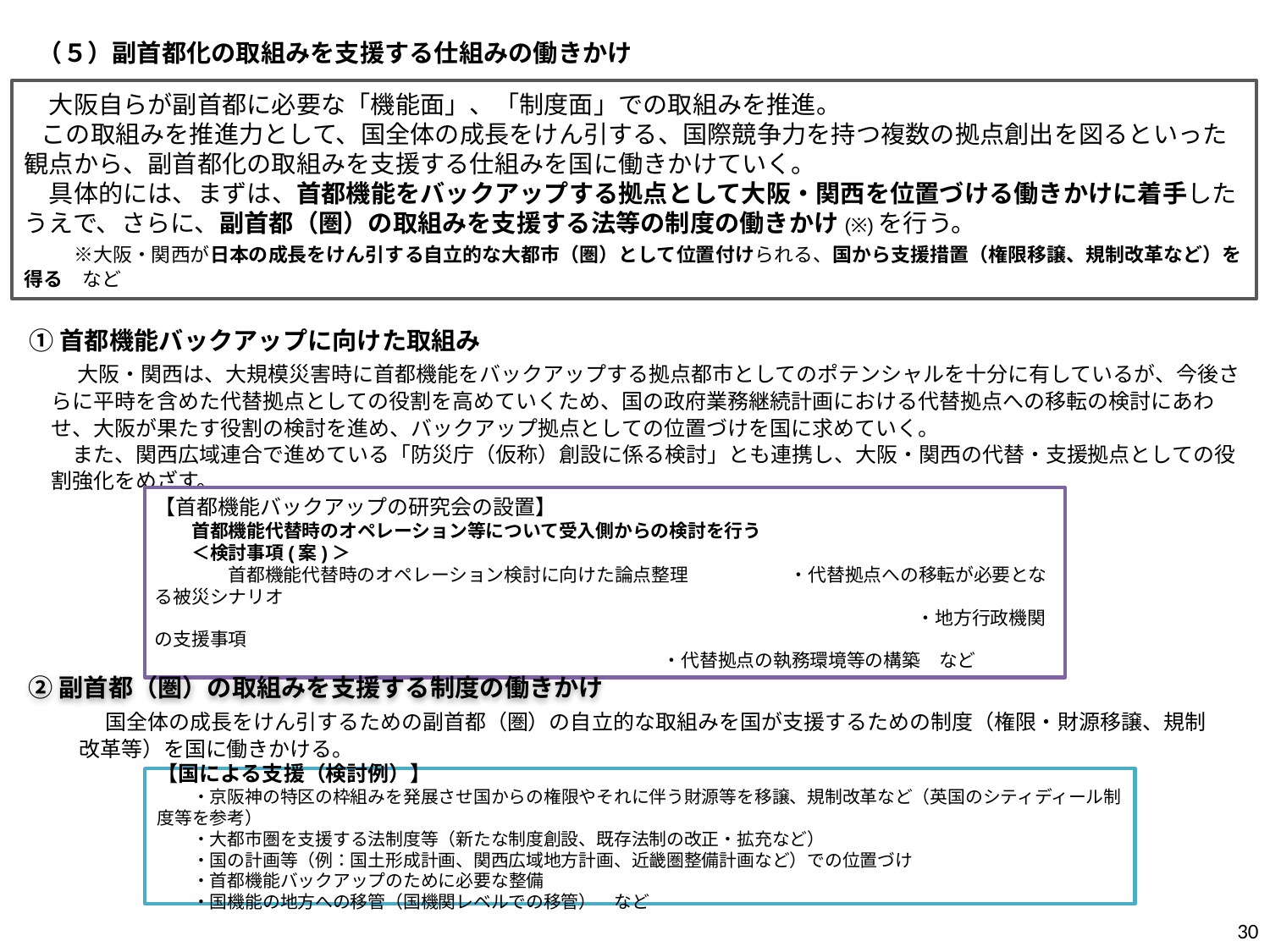

（５）副首都化の取組みを支援する仕組みの働きかけ
　大阪自らが副首都に必要な「機能面」、「制度面」での取組みを推進。
  この取組みを推進力として、国全体の成長をけん引する、国際競争力を持つ複数の拠点創出を図るといった観点から、副首都化の取組みを支援する仕組みを国に働きかけていく。
　具体的には、まずは、首都機能をバックアップする拠点として大阪・関西を位置づける働きかけに着手したうえで、さらに、副首都（圏）の取組みを支援する法等の制度の働きかけ(※)を行う。
　　※大阪・関西が日本の成長をけん引する自立的な大都市（圏）として位置付けられる、国から支援措置（権限移譲、規制改革など）を得る　など
①首都機能バックアップに向けた取組み
　大阪・関西は、大規模災害時に首都機能をバックアップする拠点都市としてのポテンシャルを十分に有しているが、今後さらに平時を含めた代替拠点としての役割を高めていくため、国の政府業務継続計画における代替拠点への移転の検討にあわせ、大阪が果たす役割の検討を進め、バックアップ拠点としての位置づけを国に求めていく。
　また、関西広域連合で進めている「防災庁（仮称）創設に係る検討」とも連携し、大阪・関西の代替・支援拠点としての役割強化をめざす。
【首都機能バックアップの研究会の設置】
　　首都機能代替時のオペレーション等について受入側からの検討を行う
　　＜検討事項(案)＞
　　　　首都機能代替時のオペレーション検討に向けた論点整理	・代替拠点への移転が必要となる被災シナリオ
　　　　　　　　　　　　　　　　　　　　　　　　　　　　　　　　　　　　　　　　	・地方行政機関の支援事項
				・代替拠点の執務環境等の構築　など
②副首都（圏）の取組みを支援する制度の働きかけ
　国全体の成長をけん引するための副首都（圏）の自立的な取組みを国が支援するための制度（権限・財源移譲、規制改革等）を国に働きかける。
【国による支援（検討例）】
　　・京阪神の特区の枠組みを発展させ国からの権限やそれに伴う財源等を移譲、規制改革など（英国のシティディール制度等を参考）
　　・大都市圏を支援する法制度等（新たな制度創設、既存法制の改正・拡充など）
　　・国の計画等（例：国土形成計画、関西広域地方計画、近畿圏整備計画など）での位置づけ
　　・首都機能バックアップのために必要な整備
　　・国機能の地方への移管（国機関レベルでの移管）　など

30